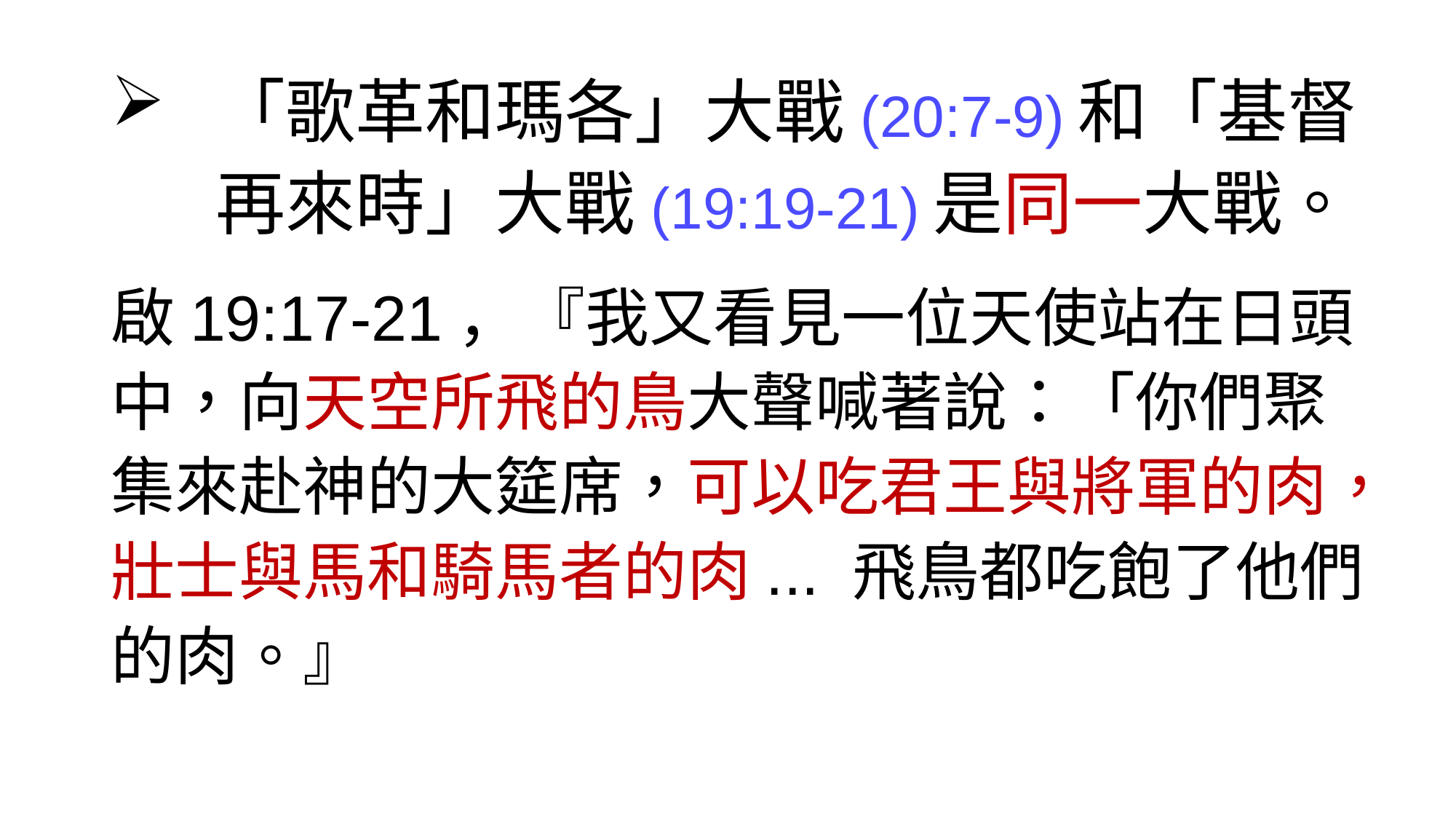

「歌革和瑪各」大戰(20:7-9)和「基督再來時」大戰(19:19-21)是同一大戰。
啟19:17-21，『我又看見一位天使站在日頭中，向天空所飛的鳥大聲喊著說：「你們聚集來赴神的大筵席，可以吃君王與將軍的肉，壯士與馬和騎馬者的肉... 飛鳥都吃飽了他們的肉。』